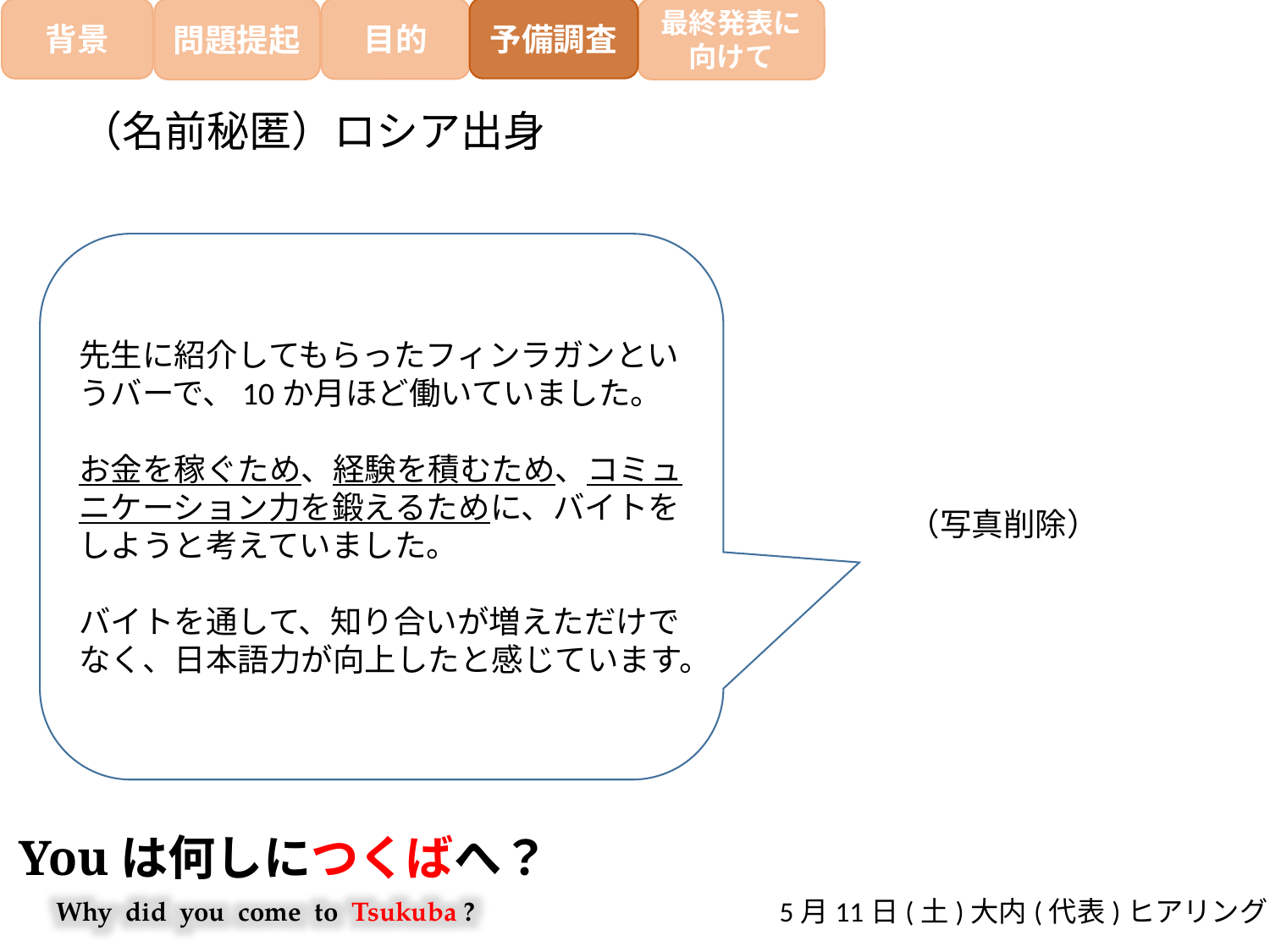

予備調査
目的
背景
問題提起
最終発表に
向けて
（名前秘匿）ロシア出身
先生に紹介してもらったフィンラガンというバーで、10か月ほど働いていました。

お金を稼ぐため、経験を積むため、コミュニケーション力を鍛えるために、バイトをしようと考えていました。

バイトを通して、知り合いが増えただけでなく、日本語力が向上したと感じています。
（写真削除）
Youは何しにつくばへ？
5月11日(土)大内(代表)ヒアリング
Why  did  you  come  to  Tsukuba ?